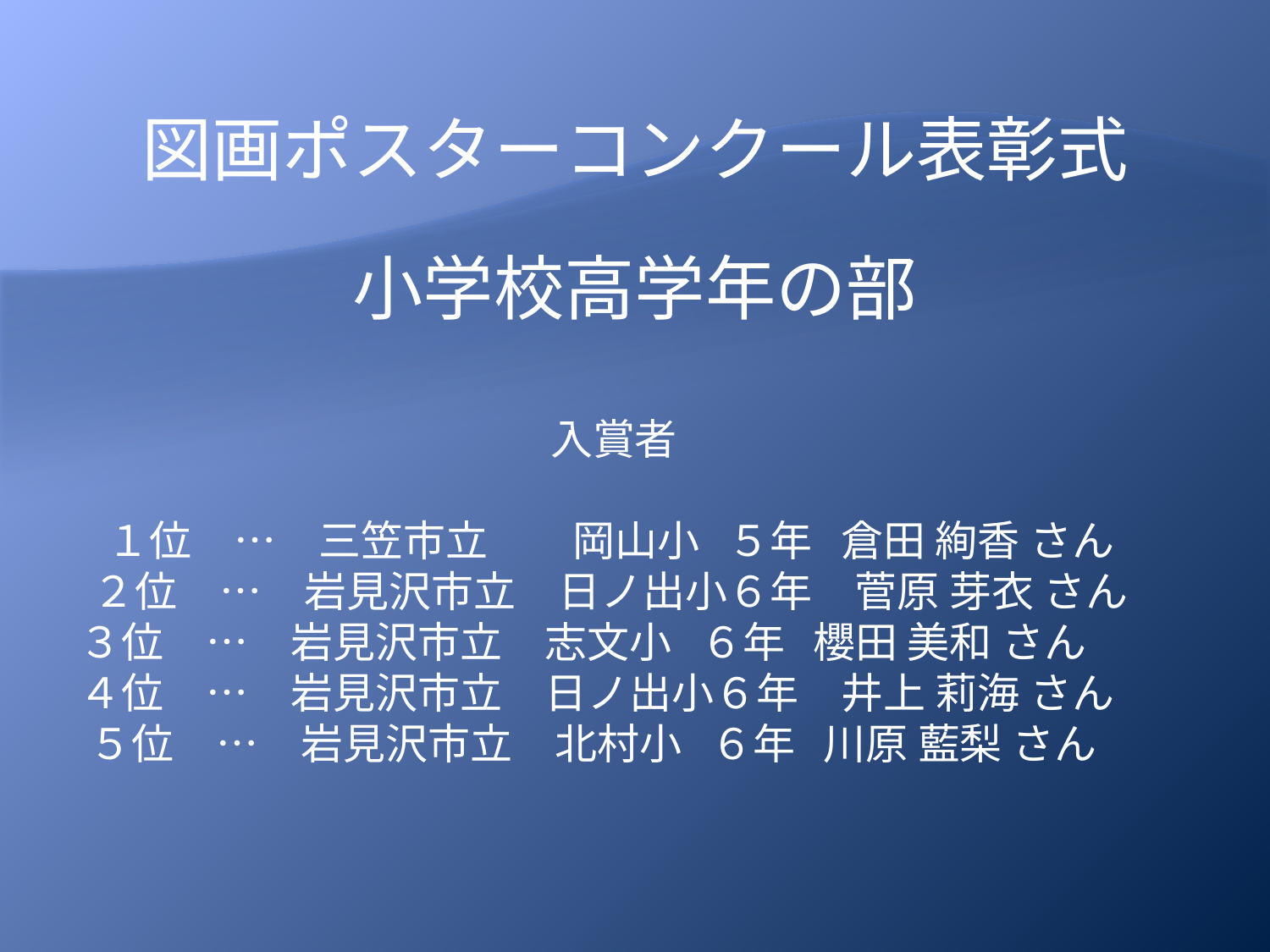

図画ポスターコンクール表彰式
小学校高学年の部
入賞者

　　 １位　…　三笠市立　　岡山小   ５年   倉田 絢香 さん
　    ２位　…　岩見沢市立　日ノ出小６年　菅原 芽衣 さん
       ３位　…　岩見沢市立　志文小   ６年   櫻田 美和 さん
       ４位　…　岩見沢市立　日ノ出小６年　井上 莉海 さん
       ５位　…　岩見沢市立　北村小   ６年   川原 藍梨 さん